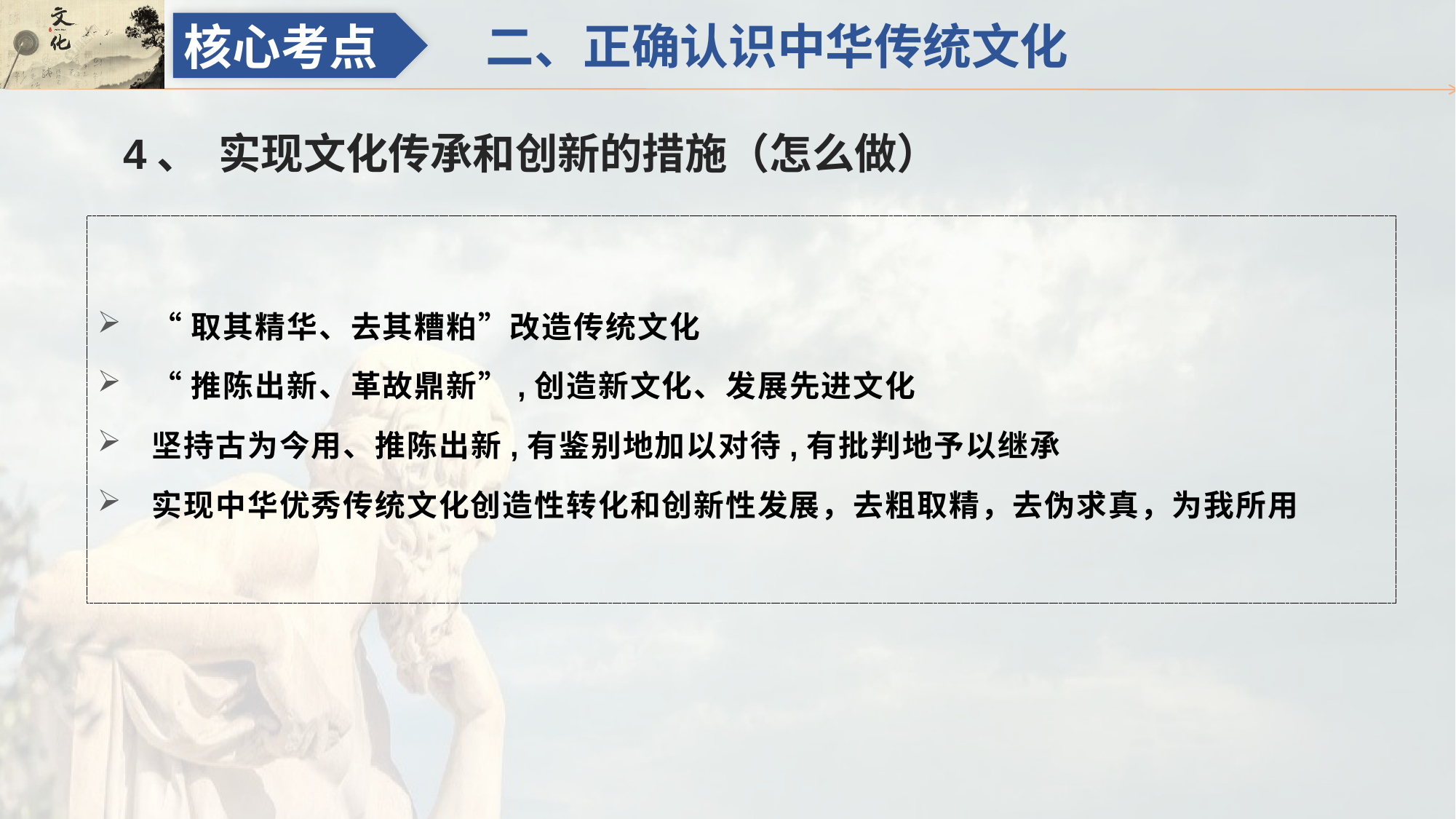

二、正确认识中华传统文化
核心考点
4、  实现文化传承和创新的措施（怎么做）
“取其精华、去其糟粕”改造传统文化
“推陈出新、革故鼎新”,创造新文化、发展先进文化
坚持古为今用、推陈出新,有鉴别地加以对待,有批判地予以继承
实现中华优秀传统文化创造性转化和创新性发展，去粗取精，去伪求真，为我所用